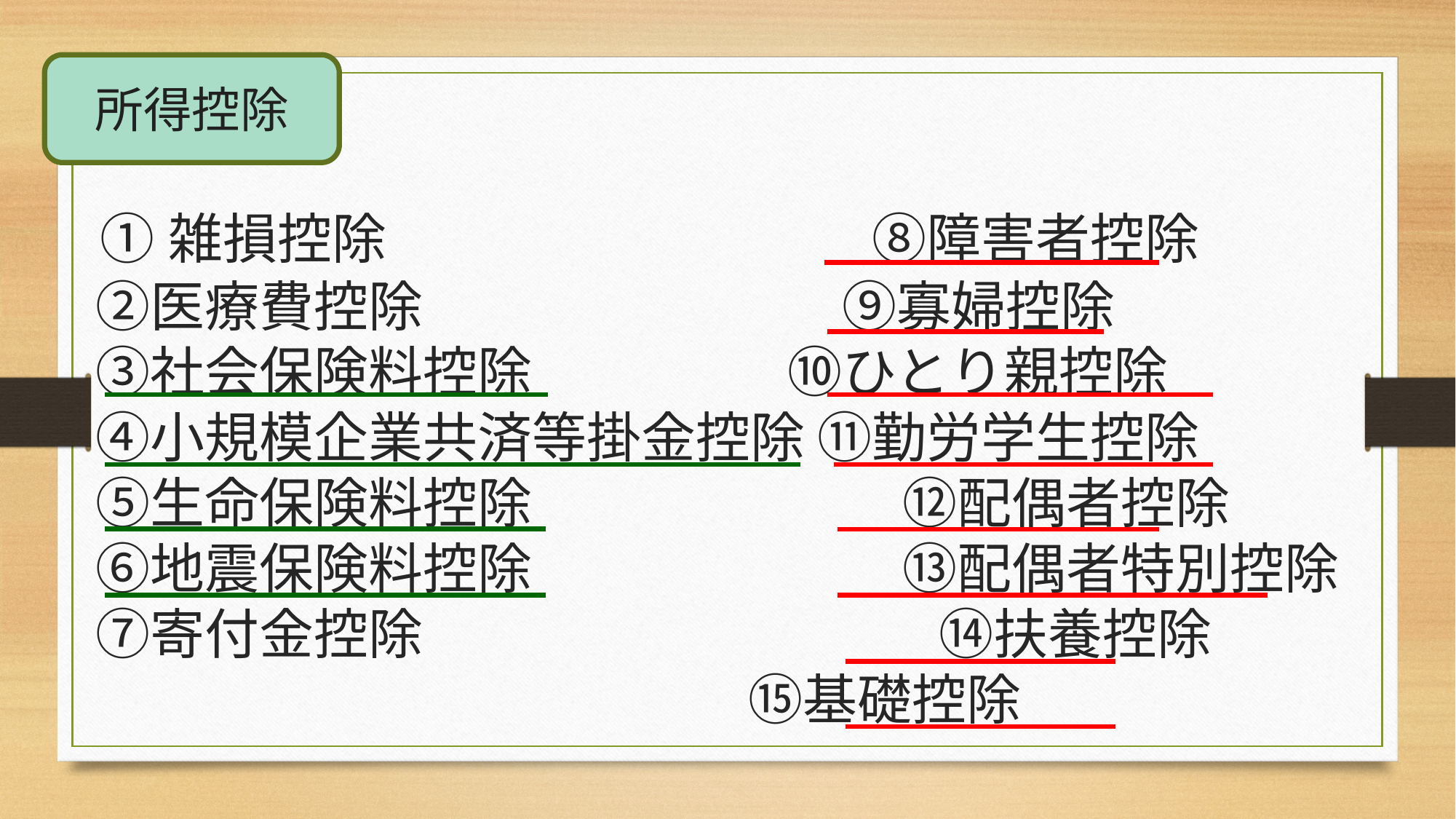

所得控除
      ①雑損控除　　　　                      ⑧障害者控除
       ②医療費控除　　　                     ⑨寡婦控除
       ③社会保険料控除                     ⑩ひとり親控除
       ④小規模企業共済等掛金控除 ⑪勤労学生控除
       ⑤生命保険料控除　　　　　        ⑫配偶者控除
       ⑥地震保険料控除　　　　　        ⑬配偶者特別控除
       ⑦寄付金控除　　　　　　　           ⑭扶養控除
                                                             ⑮基礎控除